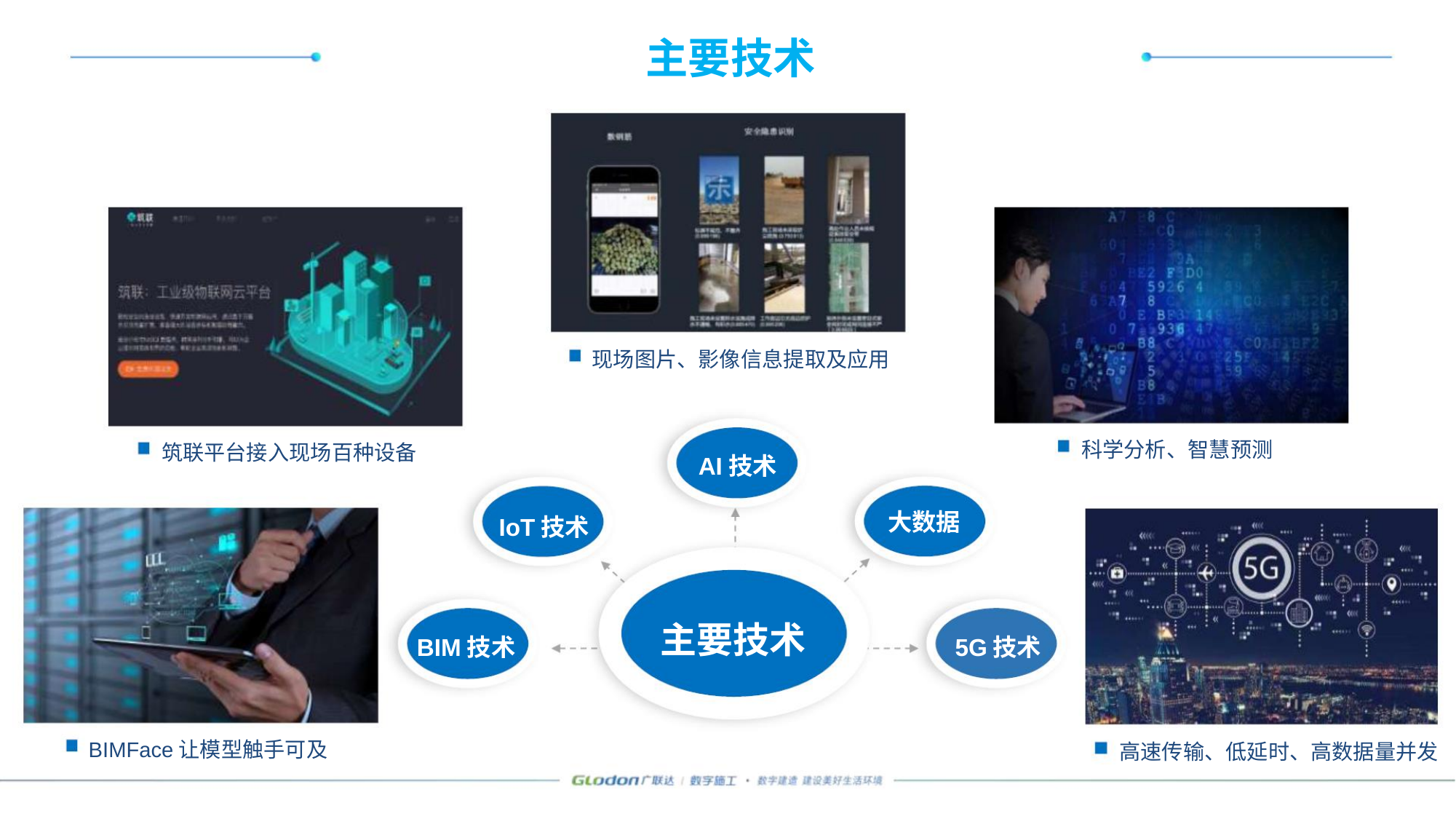

主要技术
现场图片、影像信息提取及应用
科学分析、智慧预测
筑联平台接入现场百种设备
AI技术
大数据
IoT技术
主要技术
5G技术
BIM技术
BIMFace让模型触手可及
高速传输、低延时、高数据量并发